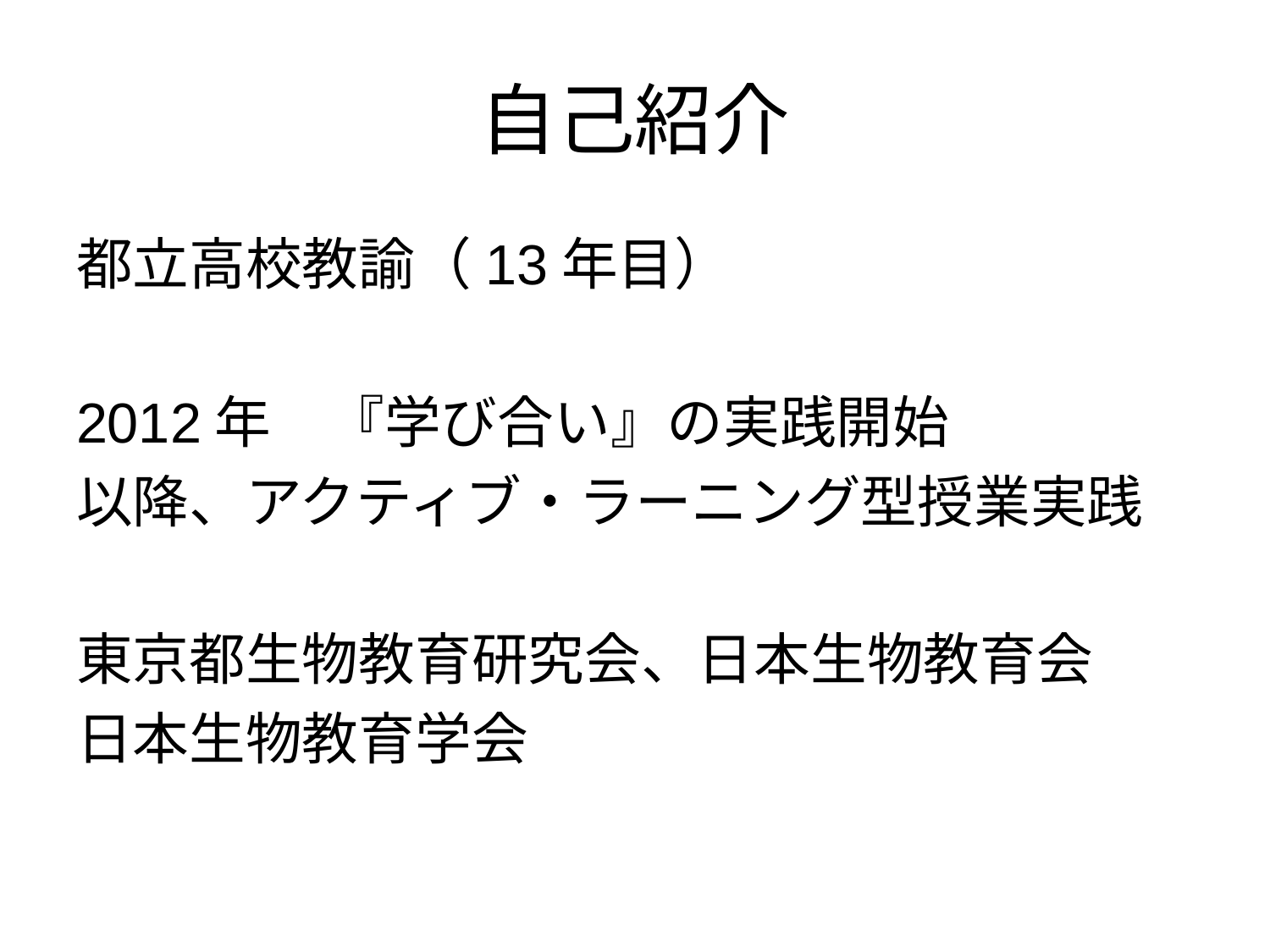

# 自己紹介
都立高校教諭（13年目）

2012年　『学び合い』の実践開始
以降、アクティブ・ラーニング型授業実践

東京都生物教育研究会、日本生物教育会
日本生物教育学会